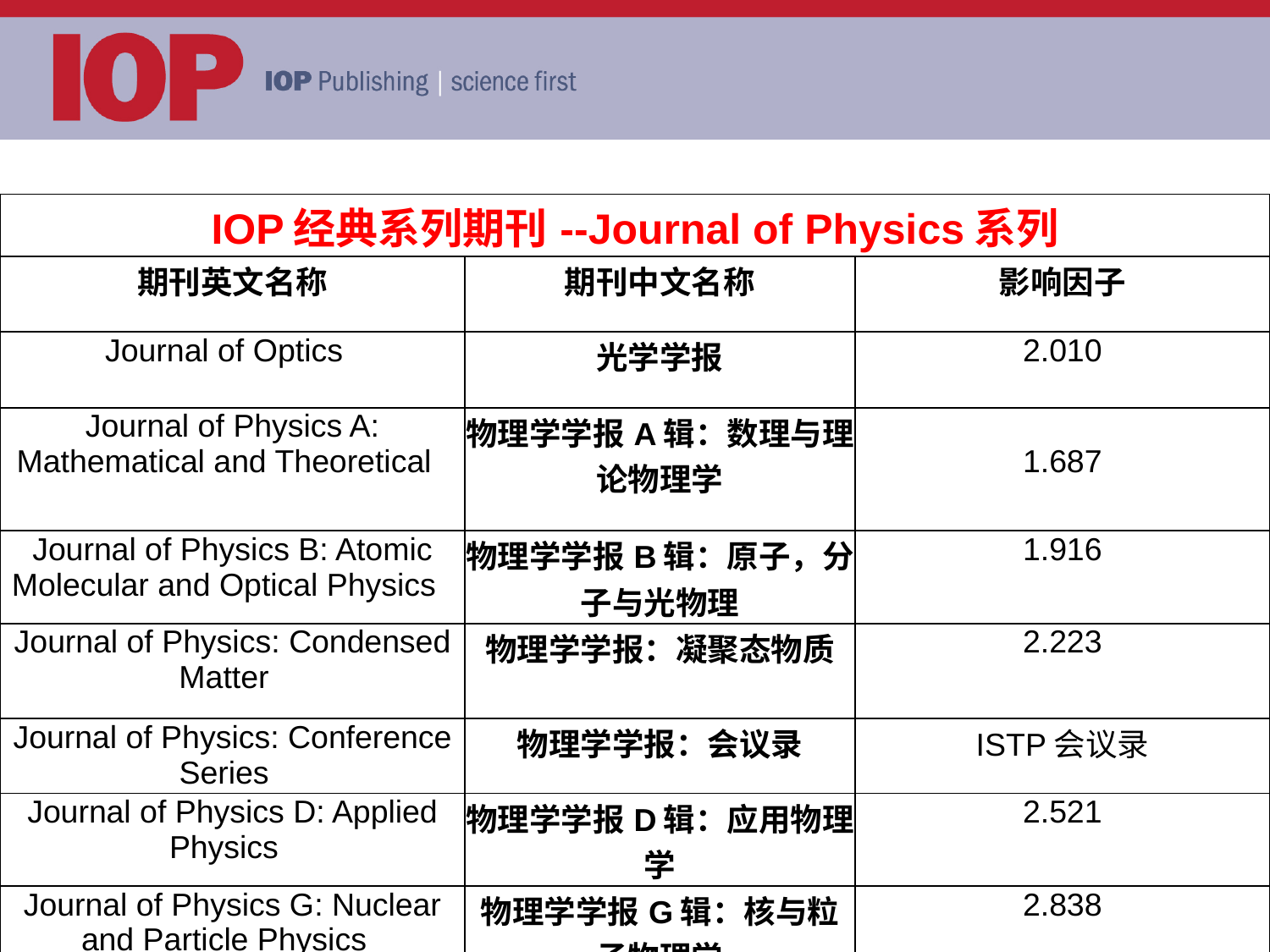

| IOP经典系列期刊--Journal of Physics系列 |  |  |
| --- | --- | --- |
| 期刊英文名称 | 期刊中文名称 | 影响因子 |
| Journal of Optics | 光学学报 | 2.010 |
| Journal of Physics A: Mathematical and Theoretical | 物理学学报A辑：数理与理论物理学 | 1.687 |
| Journal of Physics B: Atomic Molecular and Optical Physics | 物理学学报B辑：原子，分子与光物理 | 1.916 |
| Journal of Physics: Condensed Matter | 物理学学报：凝聚态物质 | 2.223 |
| Journal of Physics: Conference Series | 物理学学报：会议录 | ISTP会议录 |
| Journal of Physics D: Applied Physics | 物理学学报D辑：应用物理学 | 2.521 |
| Journal of Physics G: Nuclear and Particle Physics | 物理学学报G辑：核与粒子物理学 | 2.838 |